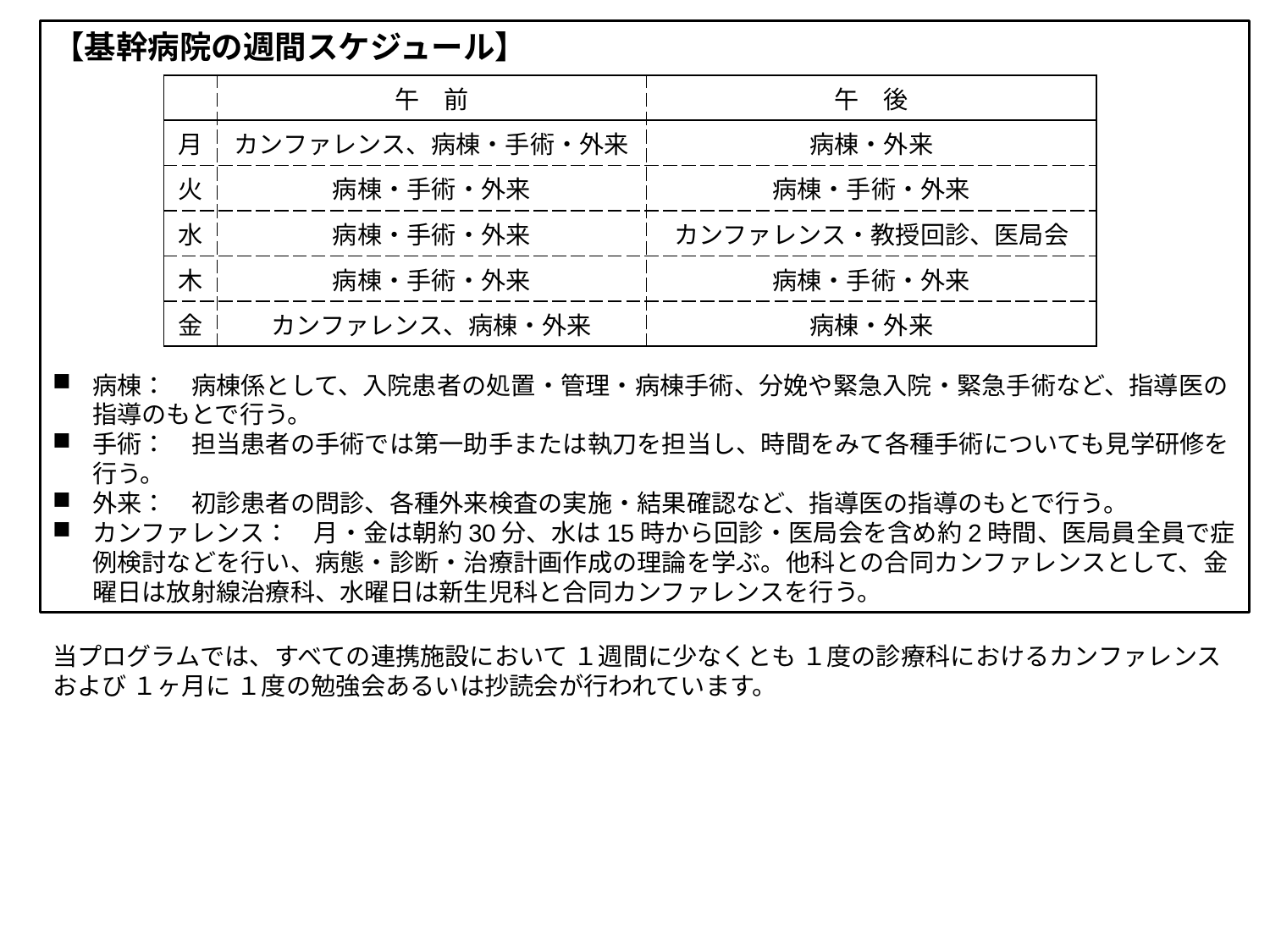

【基幹病院の週間スケジュール】

病棟：　病棟係として、入院患者の処置・管理・病棟手術、分娩や緊急入院・緊急手術など、指導医の指導のもとで行う。
手術：　担当患者の手術では第一助手または執刀を担当し、時間をみて各種手術についても見学研修を行う。
外来：　初診患者の問診、各種外来検査の実施・結果確認など、指導医の指導のもとで行う。
カンファレンス：　月・金は朝約30分、水は15時から回診・医局会を含め約2時間、医局員全員で症例検討などを行い、病態・診断・治療計画作成の理論を学ぶ。他科との合同カンファレンスとして、金曜日は放射線治療科、水曜日は新生児科と合同カンファレンスを行う。
|  | 午　前 | 午　後 |
| --- | --- | --- |
| 月 | カンファレンス、病棟・手術・外来 | 病棟・外来 |
| 火 | 病棟・手術・外来 | 病棟・手術・外来 |
| 水 | 病棟・手術・外来 | カンファレンス・教授回診、医局会 |
| 木 | 病棟・手術・外来 | 病棟・手術・外来 |
| 金 | カンファレンス、病棟・外来 | 病棟・外来 |
当プログラムでは、すべての連携施設において １週間に少なくとも １度の診療科におけるカンファレンスおよび １ヶ月に １度の勉強会あるいは抄読会が行われています。